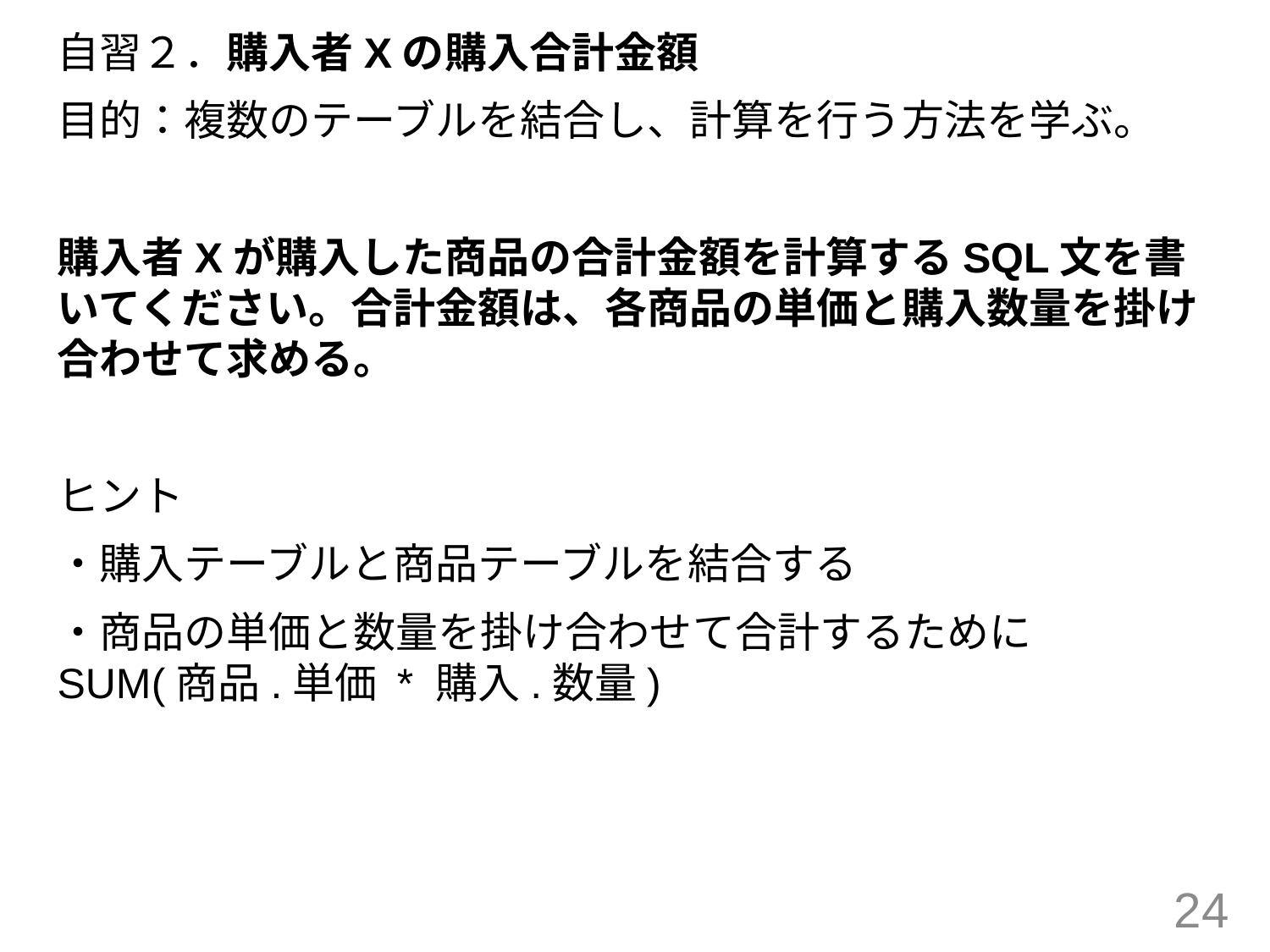

自習２．購入者Xの購入合計金額
目的：複数のテーブルを結合し、計算を行う方法を学ぶ。

購入者Xが購入した商品の合計金額を計算するSQL文を書いてください。合計金額は、各商品の単価と購入数量を掛け合わせて求める。

ヒント
・購入テーブルと商品テーブルを結合する
・商品の単価と数量を掛け合わせて合計するために SUM(商品.単価 * 購入.数量)
24